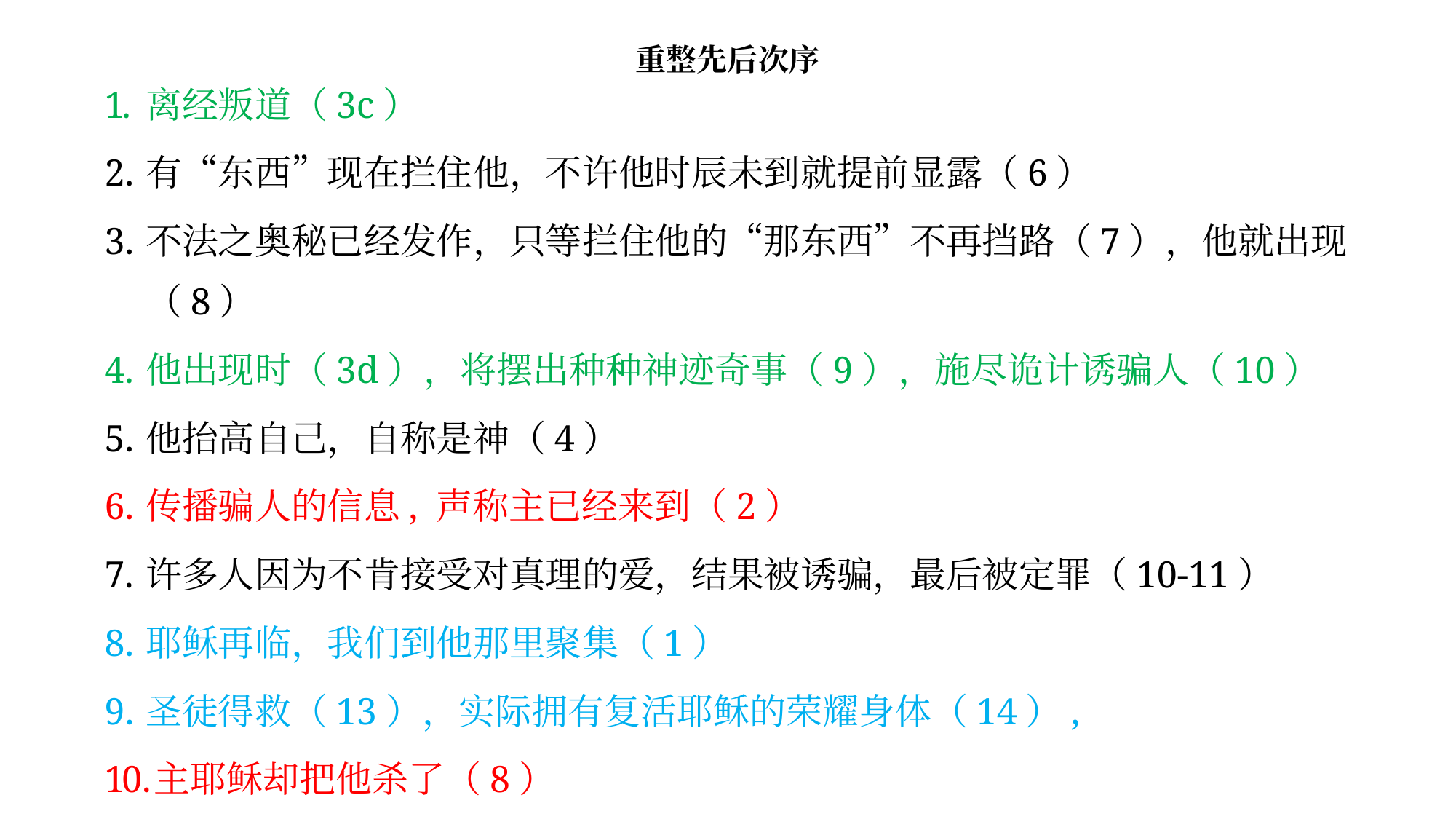

# 重整先后次序
离经叛道（3c）
有“东西”现在拦住他，不许他时辰未到就提前显露（6）
不法之奥秘已经发作，只等拦住他的“那东西”不再挡路（7），他就出现（8）
他出现时（3d），将摆出种种神迹奇事（9），施尽诡计诱骗人（10）
他抬高自己，自称是神（4）
传播骗人的信息, 声称主已经来到（2）
许多人因为不肯接受对真理的爱，结果被诱骗，最后被定罪（10-11）
耶稣再临，我们到他那里聚集（1）
圣徒得救（13），实际拥有复活耶稣的荣耀身体（14）,
主耶稣却把他杀了（8）